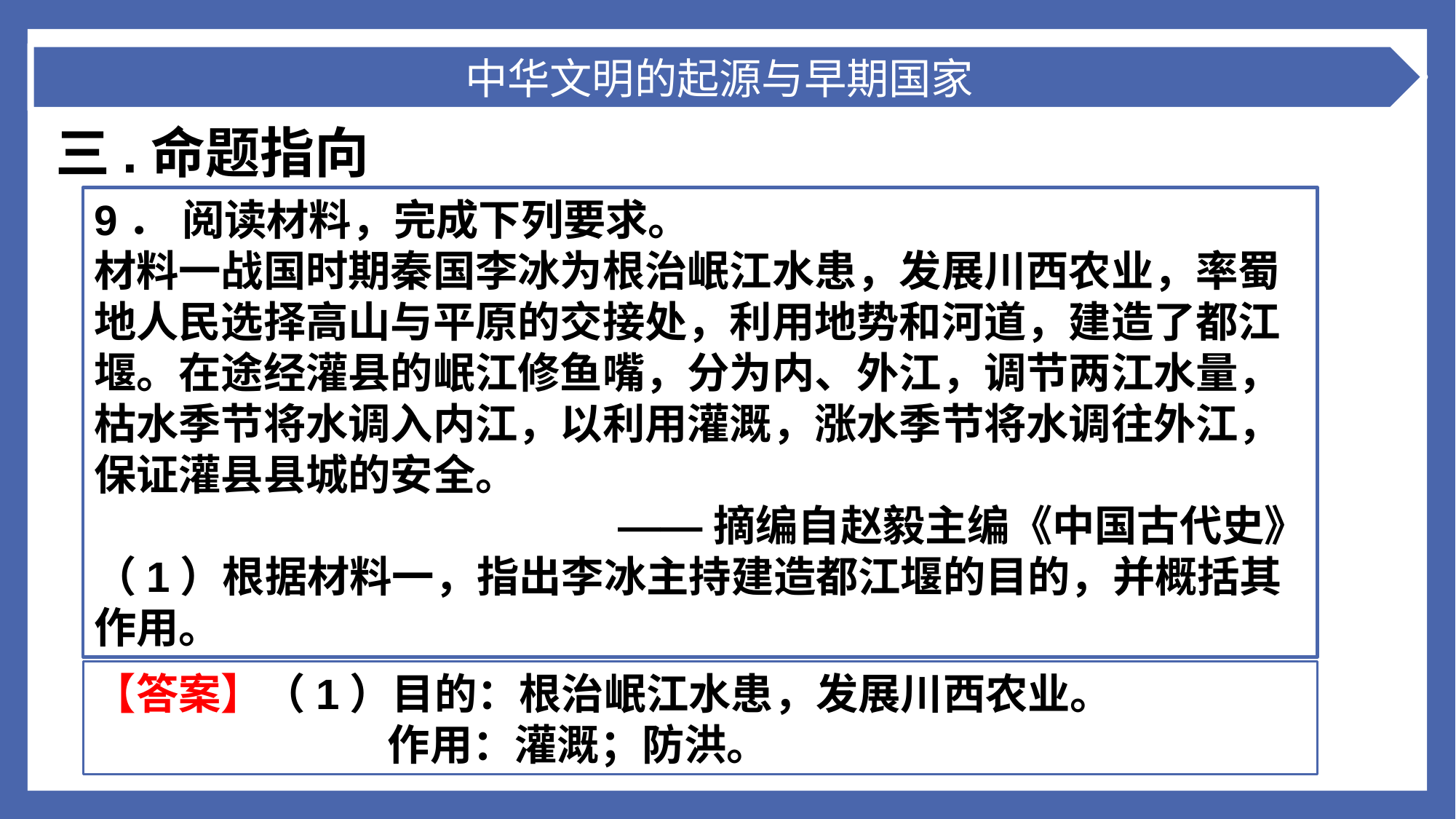

中华文明的起源与早期国家
三.命题指向
9． 阅读材料，完成下列要求。
材料一战国时期秦国李冰为根治岷江水患，发展川西农业，率蜀地人民选择高山与平原的交接处，利用地势和河道，建造了都江堰。在途经灌县的岷江修鱼嘴，分为内、外江，调节两江水量，枯水季节将水调入内江，以利用灌溉，涨水季节将水调往外江，保证灌县县城的安全。
——摘编自赵毅主编《中国古代史》
（1）根据材料一，指出李冰主持建造都江堰的目的，并概括其作用。
【答案】（1）目的：根治岷江水患，发展川西农业。
                        作用：灌溉；防洪。